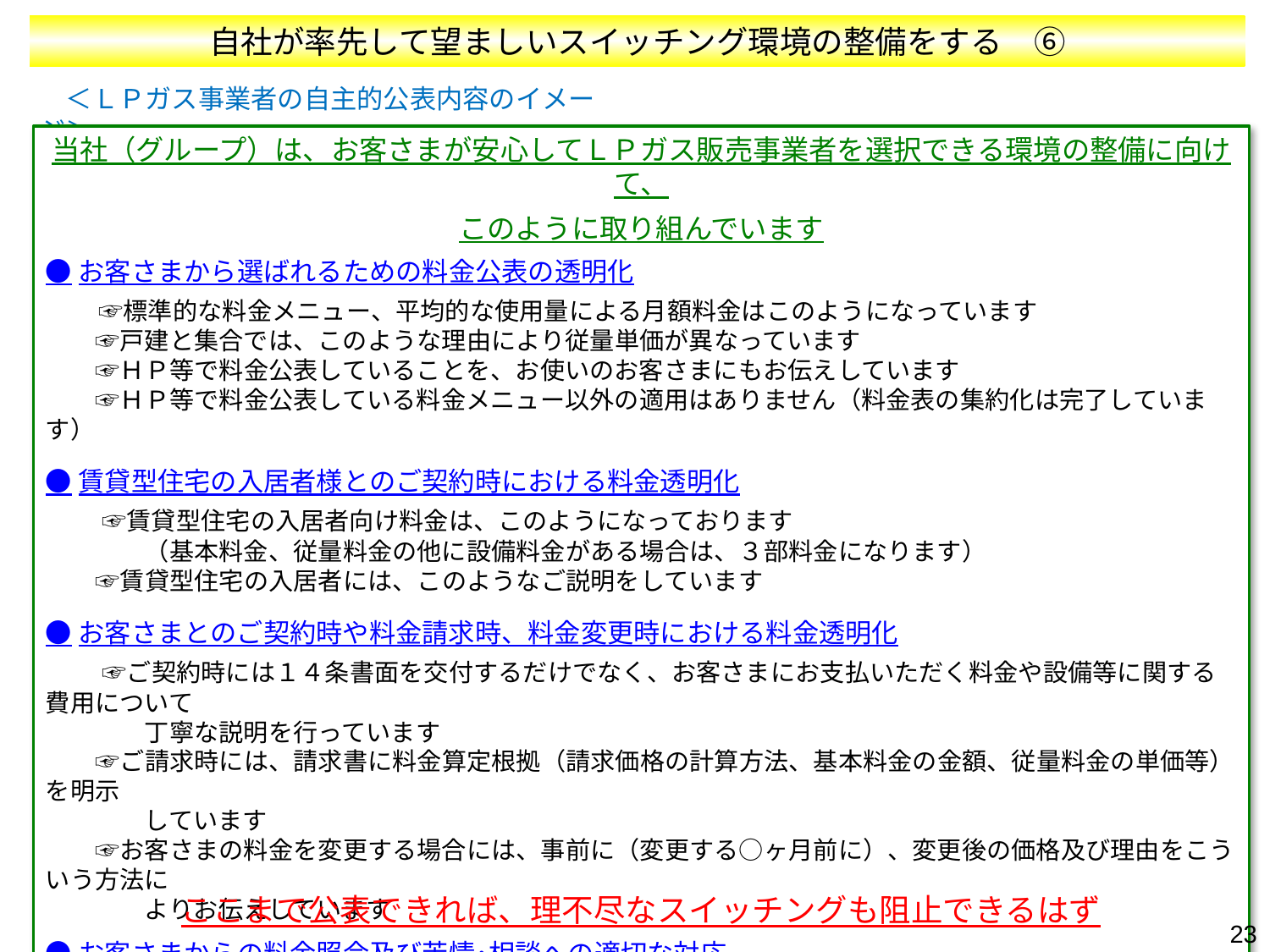

自社が率先して望ましいスイッチング環境の整備をする　⑥
　＜ＬＰガス事業者の自主的公表内容のイメージ＞
当社（グループ）は、お客さまが安心してＬＰガス販売事業者を選択できる環境の整備に向けて、
このように取り組んでいます
●お客さまから選ばれるための料金公表の透明化
　　☞標準的な料金メニュー、平均的な使用量による月額料金はこのようになっています
　　☞戸建と集合では、このような理由により従量単価が異なっています
　　☞ＨＰ等で料金公表していることを、お使いのお客さまにもお伝えしています
　　☞ＨＰ等で料金公表している料金メニュー以外の適用はありません（料金表の集約化は完了しています）

●賃貸型住宅の入居者様とのご契約時における料金透明化
　　☞賃貸型住宅の入居者向け料金は、このようになっております
　　　　（基本料金、従量料金の他に設備料金がある場合は、３部料金になります）
　　☞賃貸型住宅の入居者には、このようなご説明をしています

●お客さまとのご契約時や料金請求時、料金変更時における料金透明化
　　☞ご契約時には１４条書面を交付するだけでなく、お客さまにお支払いただく料金や設備等に関する費用について
　　　　丁寧な説明を行っています
　　☞ご請求時には、請求書に料金算定根拠（請求価格の計算方法、基本料金の金額、従量料金の単価等）を明示
　　　　しています
　　☞お客さまの料金を変更する場合には、事前に（変更する○ヶ月前に）、変更後の価格及び理由をこういう方法に
　　　　よりお伝えしています

●お客さまからの料金照会及び苦情･相談への適切な対応
　　☞お客さまからのお問い合せや苦情・相談等に適切かつ迅速に対応するため、このような体制をとっています。
ここまで公表できれば、理不尽なスイッチングも阻止できるはず
23